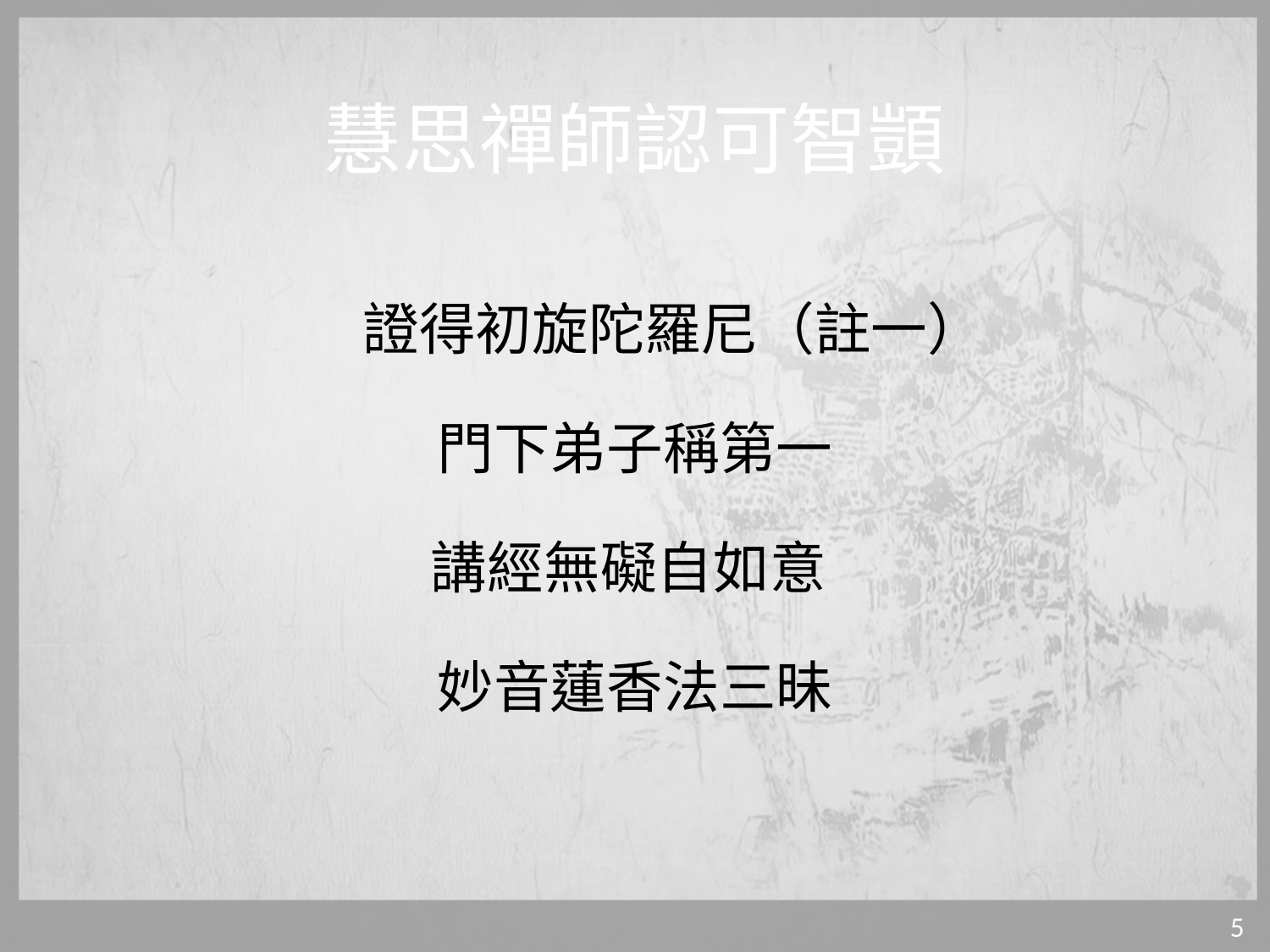

# 慧思禪師認可智顗
      證得初旋陀羅尼（註一）
門下弟子稱第一
講經無礙自如意
妙音蓮香法三昧

5